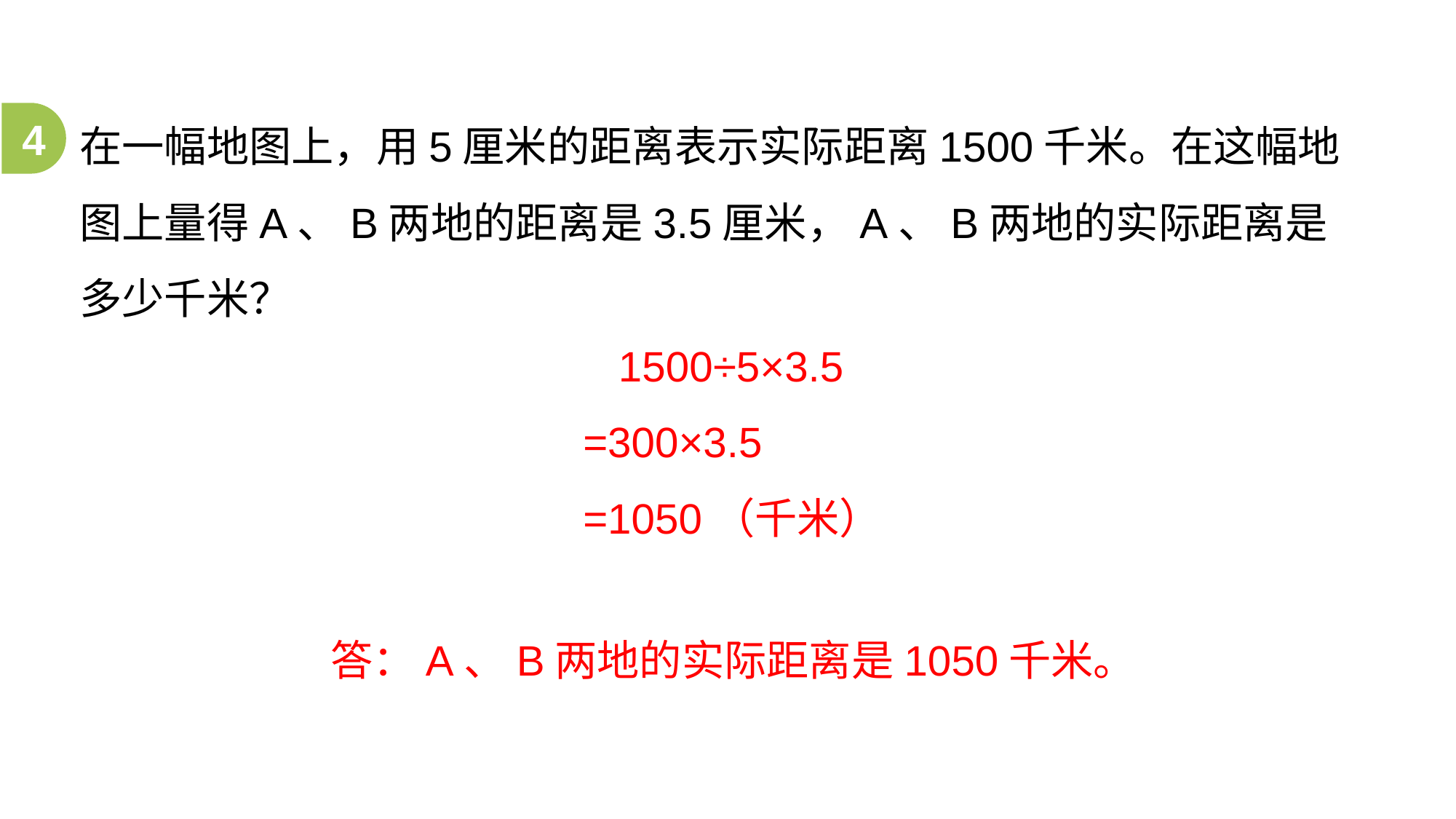

在一幅地图上，用5厘米的距离表示实际距离1500千米。在这幅地图上量得A、B两地的距离是3.5厘米，A、B两地的实际距离是多少千米？
4
   1500÷5×3.5
=300×3.5
=1050（千米）
答：A、B两地的实际距离是1050千米。